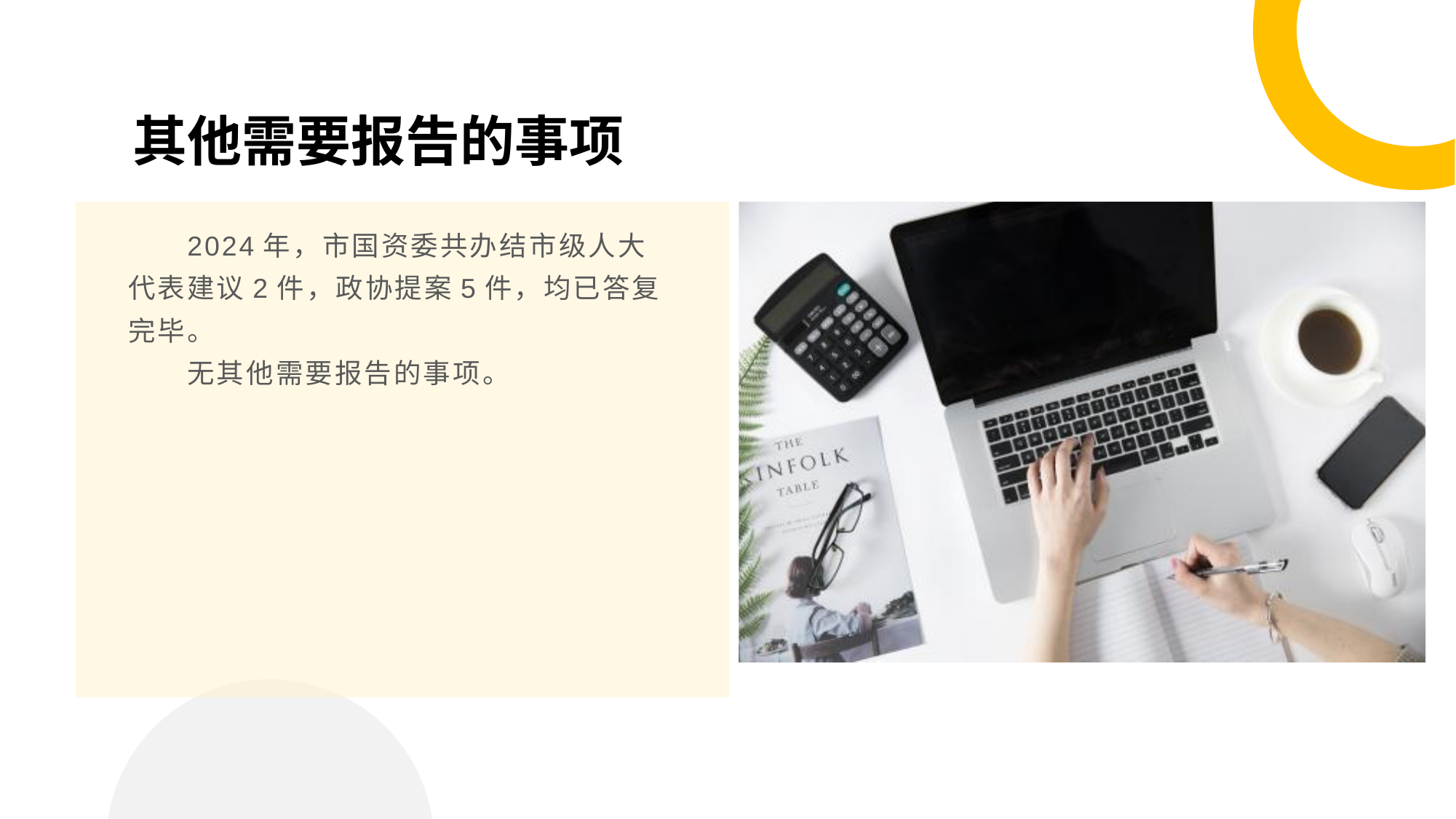

# 其他需要报告的事项

2024年，市国资委共办结市级人大代表建议2件，政协提案5件，均已答复完毕。
无其他需要报告的事项。